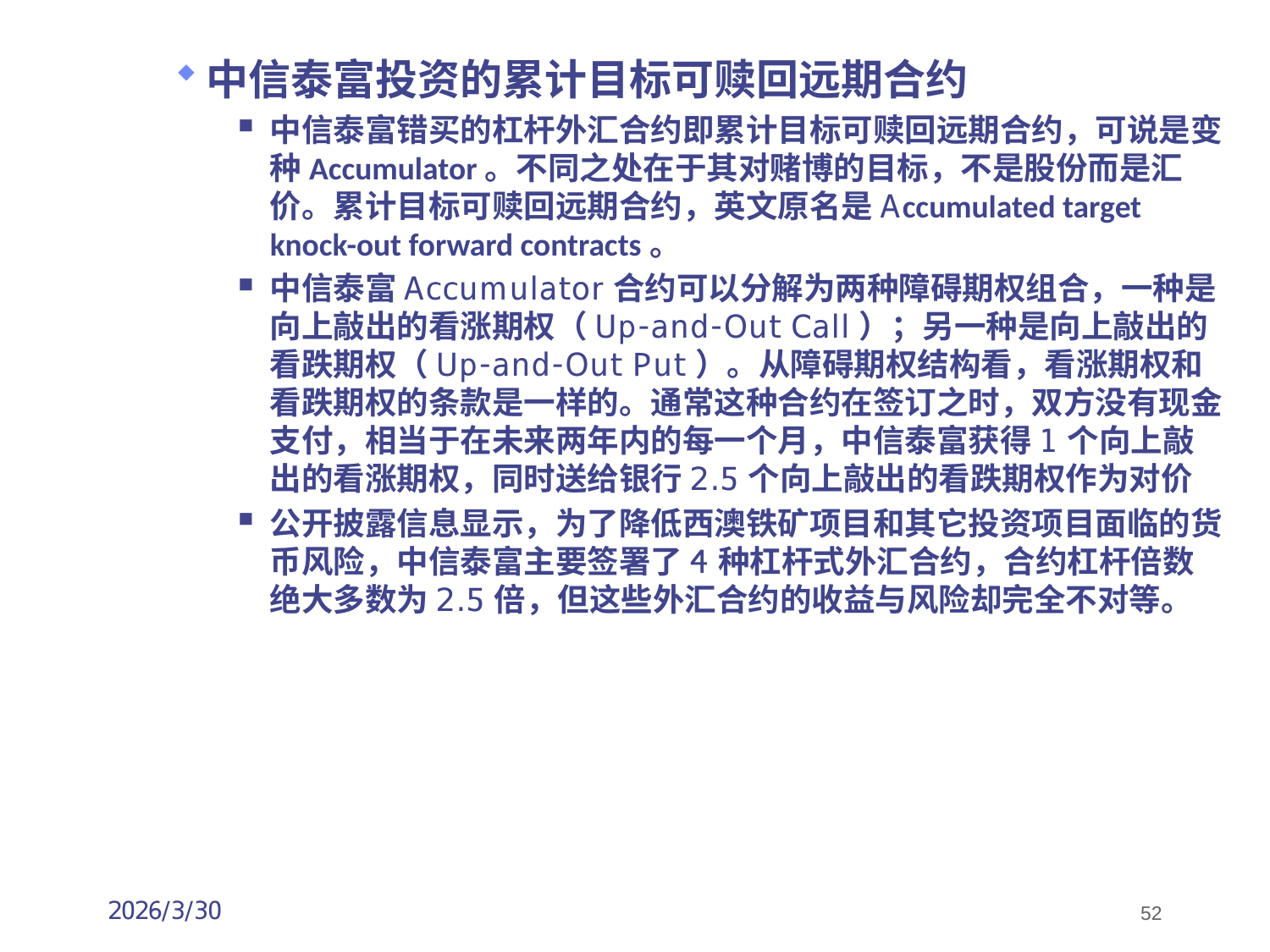

中信泰富投资的累计目标可赎回远期合约
中信泰富错买的杠杆外汇合约即累计目标可赎回远期合约，可说是变种Accumulator。不同之处在于其对赌博的目标，不是股份而是汇价。累计目标可赎回远期合约，英文原名是Accumulated target knock-out forward contracts。
中信泰富Accumulator合约可以分解为两种障碍期权组合，一种是向上敲出的看涨期权（Up-and-Out Call）；另一种是向上敲出的看跌期权（Up-and-Out Put）。从障碍期权结构看，看涨期权和看跌期权的条款是一样的。通常这种合约在签订之时，双方没有现金支付，相当于在未来两年内的每一个月，中信泰富获得1个向上敲出的看涨期权，同时送给银行2.5个向上敲出的看跌期权作为对价
公开披露信息显示，为了降低西澳铁矿项目和其它投资项目面临的货币风险，中信泰富主要签署了4种杠杆式外汇合约，合约杠杆倍数绝大多数为2.5倍，但这些外汇合约的收益与风险却完全不对等。
2026/3/30
52